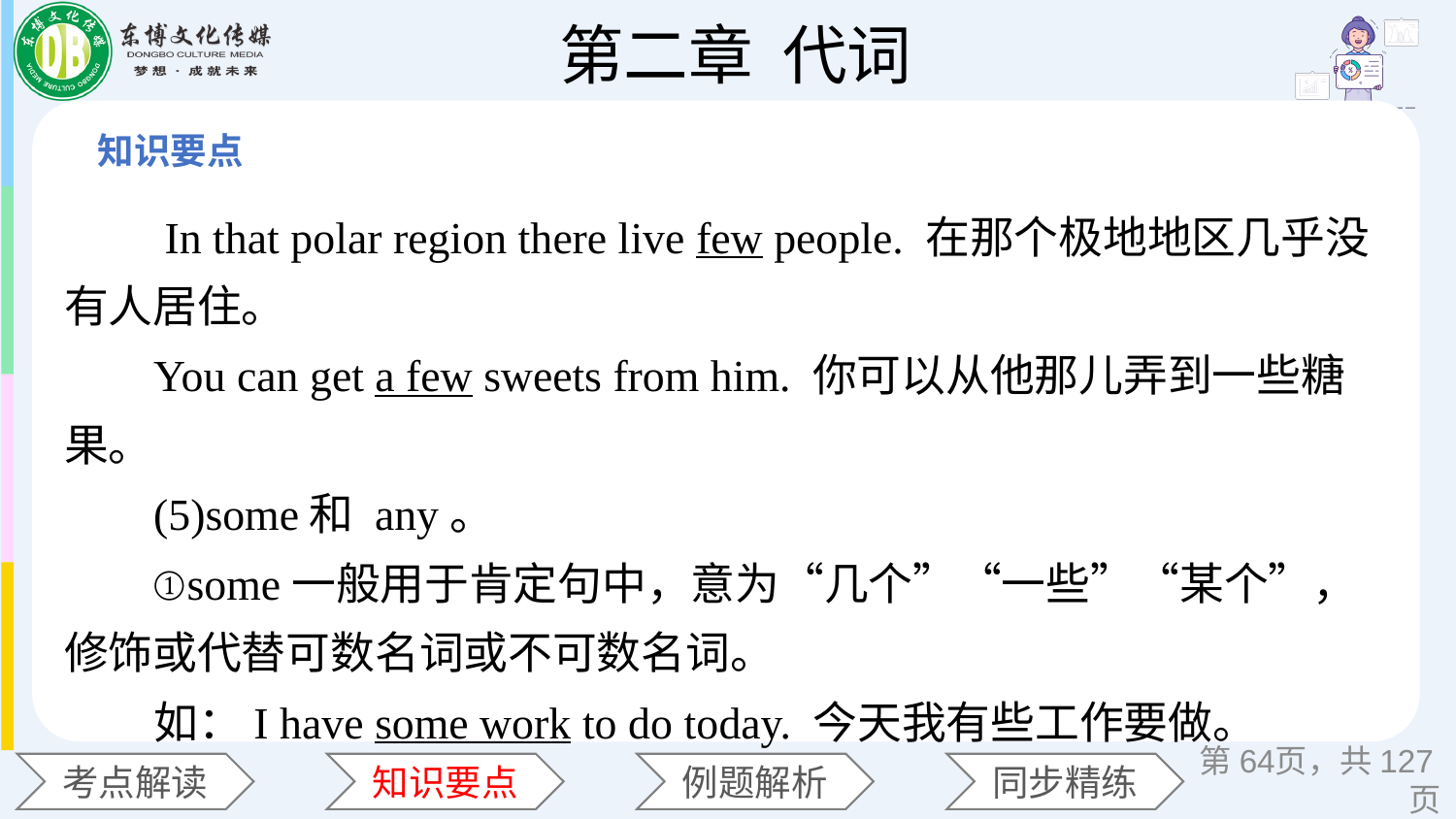

In that polar region there live few people. 在那个极地地区几乎没有人居住。
        You can get a few sweets from him. 你可以从他那儿弄到一些糖果。
        (5)some和 any。
        ①some一般用于肯定句中，意为“几个”“一些”“某个”，修饰或代替可数名词或不可数名词。
        如：I have some work to do today. 今天我有些工作要做。

第64页，共127页